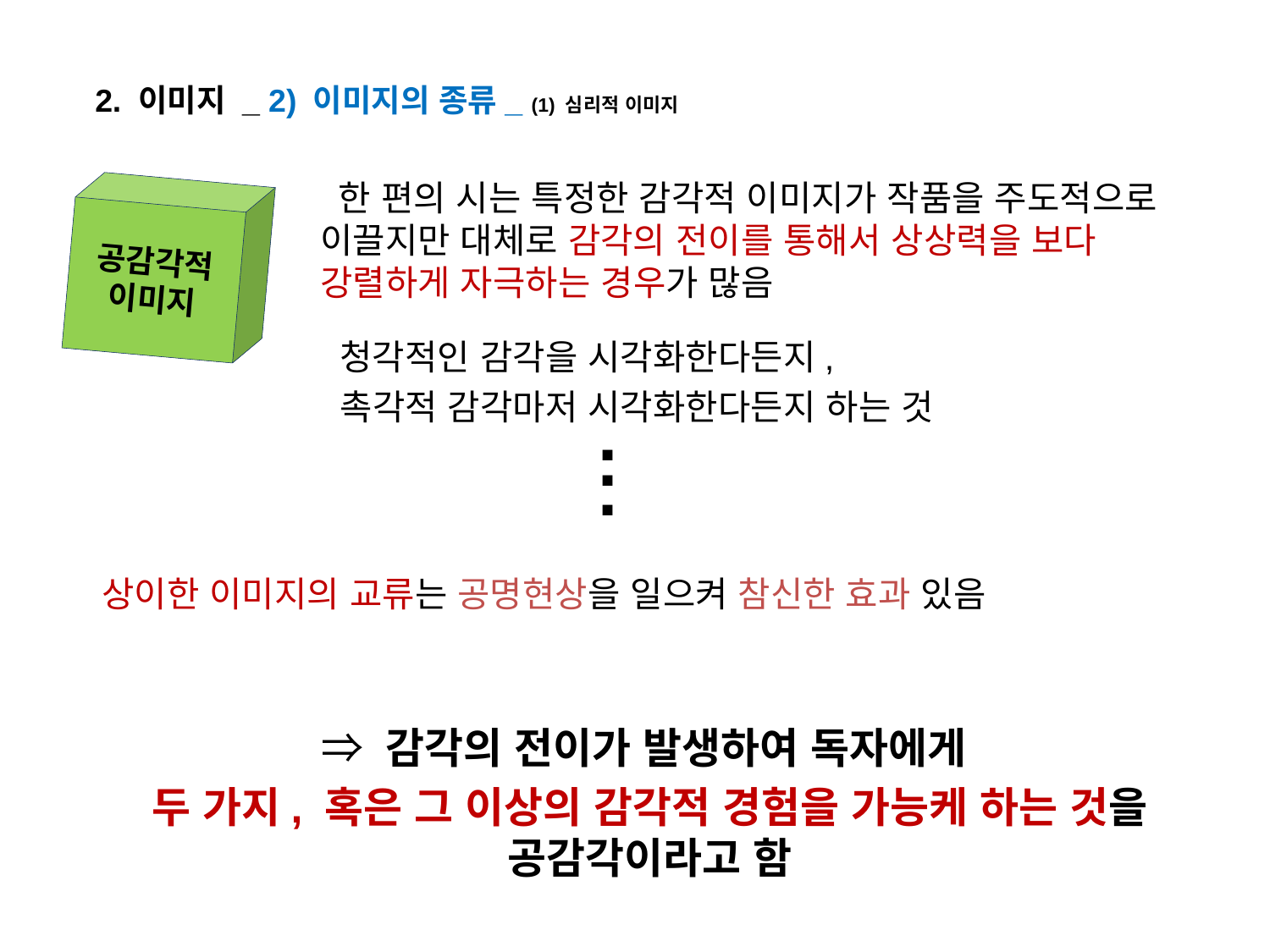

2. 이미지 _ 2) 이미지의 종류_ (1) 심리적 이미지
 한 편의 시는 특정한 감각적 이미지가 작품을 주도적으로 이끌지만 대체로 감각의 전이를 통해서 상상력을 보다 강렬하게 자극하는 경우가 많음
공감각적
이미지
청각적인 감각을 시각화한다든지,
촉각적 감각마저 시각화한다든지 하는 것
.
.
.
상이한 이미지의 교류는 공명현상을 일으켜 참신한 효과 있음
⇒ 감각의 전이가 발생하여 독자에게
두 가지, 혹은 그 이상의 감각적 경험을 가능케 하는 것을 공감각이라고 함